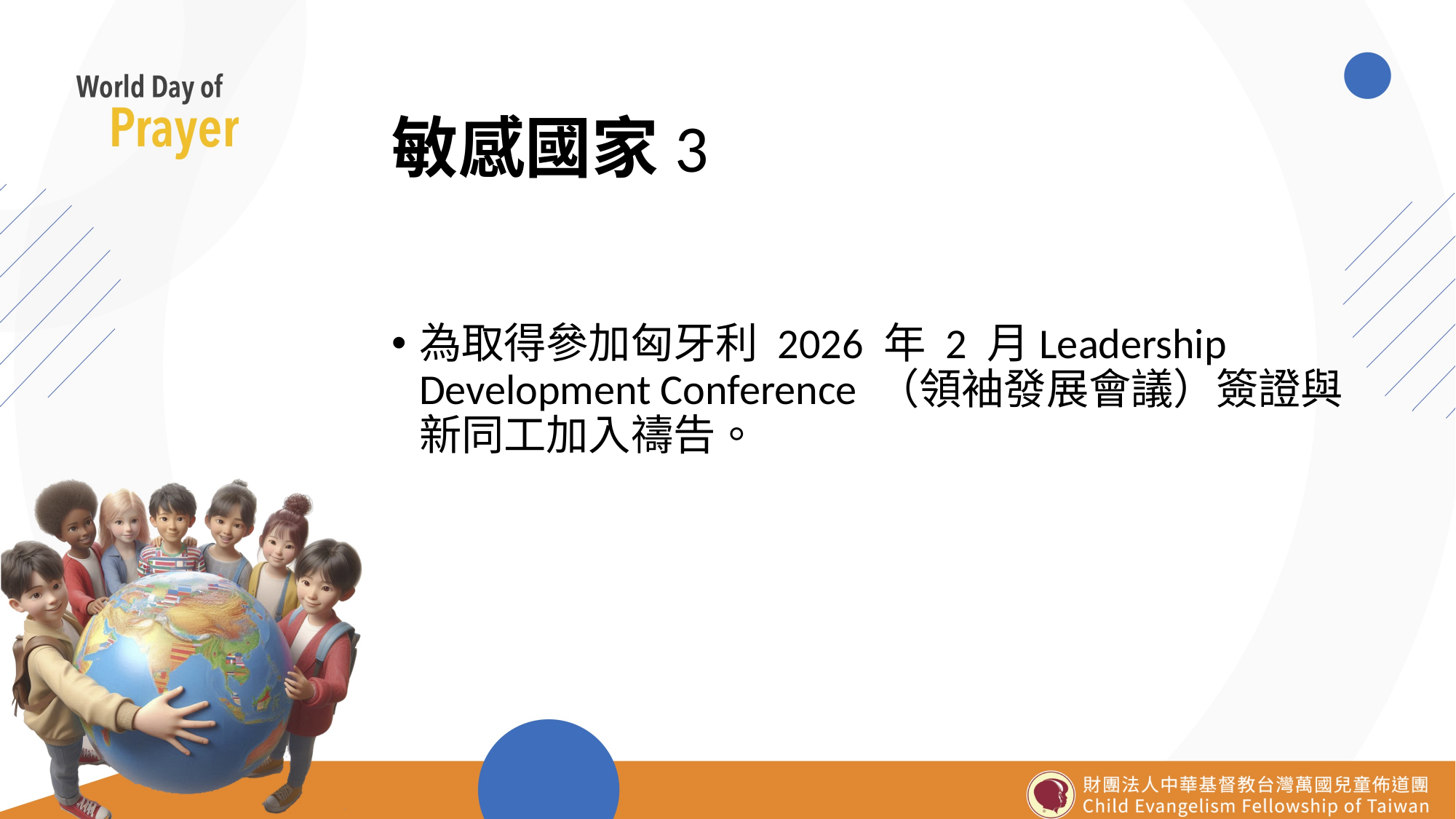

# 敏感國家3
為取得參加匈牙利 2026 年 2 月Leadership Development Conference （領袖發展會議）簽證與新同工加入禱告。